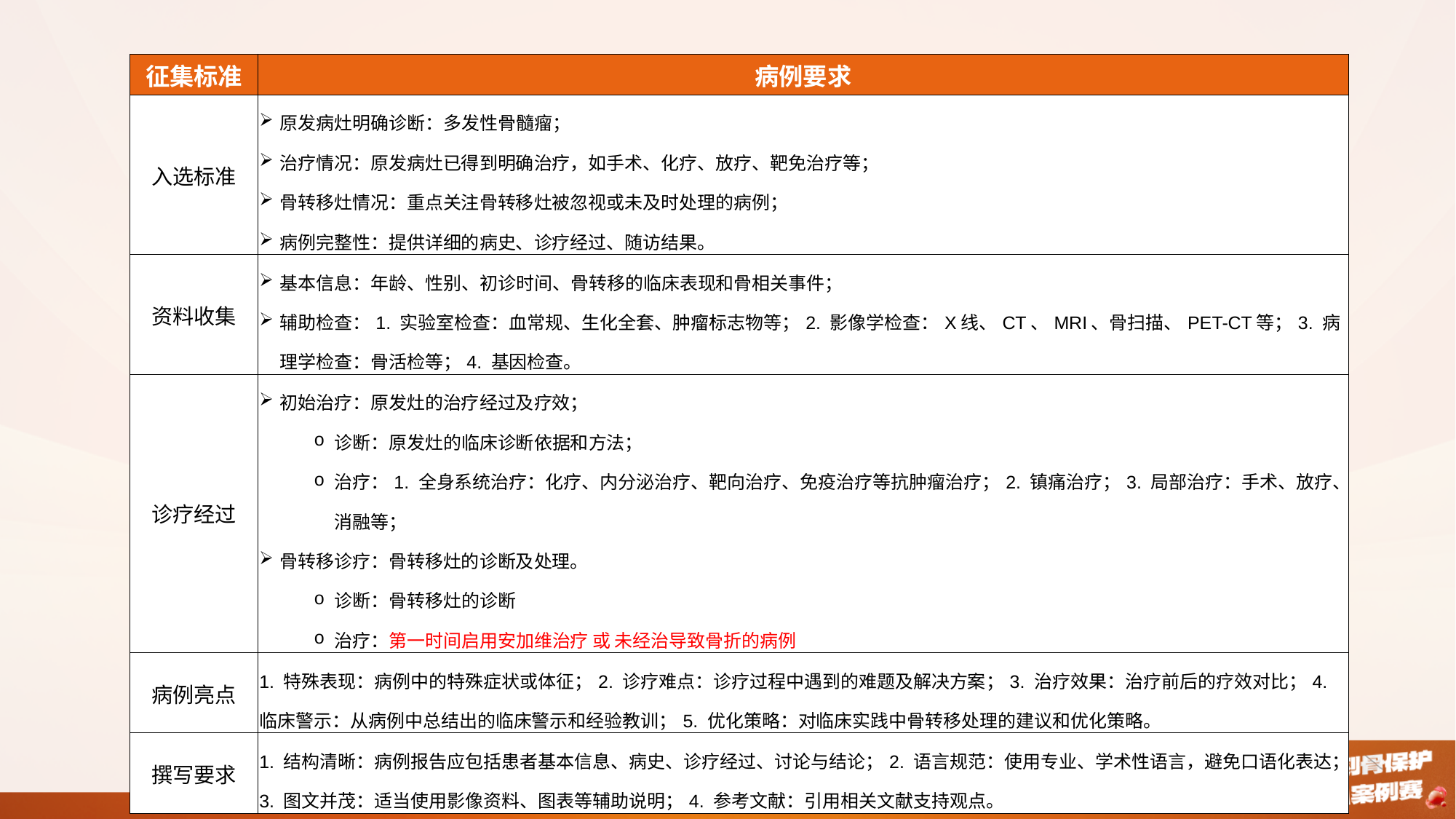

| 征集标准 | 病例要求 |
| --- | --- |
| 入选标准 | 原发病灶明确诊断：多发性骨髓瘤； 治疗情况：原发病灶已得到明确治疗，如手术、化疗、放疗、靶免治疗等； 骨转移灶情况：重点关注骨转移灶被忽视或未及时处理的病例； 病例完整性：提供详细的病史、诊疗经过、随访结果。 |
| 资料收集 | 基本信息：年龄、性别、初诊时间、骨转移的临床表现和骨相关事件； 辅助检查：1. 实验室检查：血常规、生化全套、肿瘤标志物等；2. 影像学检查：X线、CT、MRI、骨扫描、PET-CT等；3. 病理学检查：骨活检等；4. 基因检查。 |
| 诊疗经过 | 初始治疗：原发灶的治疗经过及疗效； 诊断：原发灶的临床诊断依据和方法； 治疗：1. 全身系统治疗：化疗、内分泌治疗、靶向治疗、免疫治疗等抗肿瘤治疗；2. 镇痛治疗；3. 局部治疗：手术、放疗、消融等； 骨转移诊疗：骨转移灶的诊断及处理。 诊断：骨转移灶的诊断 治疗：第一时间启用安加维治疗 或 未经治导致骨折的病例 |
| 病例亮点 | 1. 特殊表现：病例中的特殊症状或体征；2. 诊疗难点：诊疗过程中遇到的难题及解决方案；3. 治疗效果：治疗前后的疗效对比；4. 临床警示：从病例中总结出的临床警示和经验教训；5. 优化策略：对临床实践中骨转移处理的建议和优化策略。 |
| 撰写要求 | 1. 结构清晰：病例报告应包括患者基本信息、病史、诊疗经过、讨论与结论；2. 语言规范：使用专业、学术性语言，避免口语化表达；3. 图文并茂：适当使用影像资料、图表等辅助说明；4. 参考文献：引用相关文献支持观点。 |